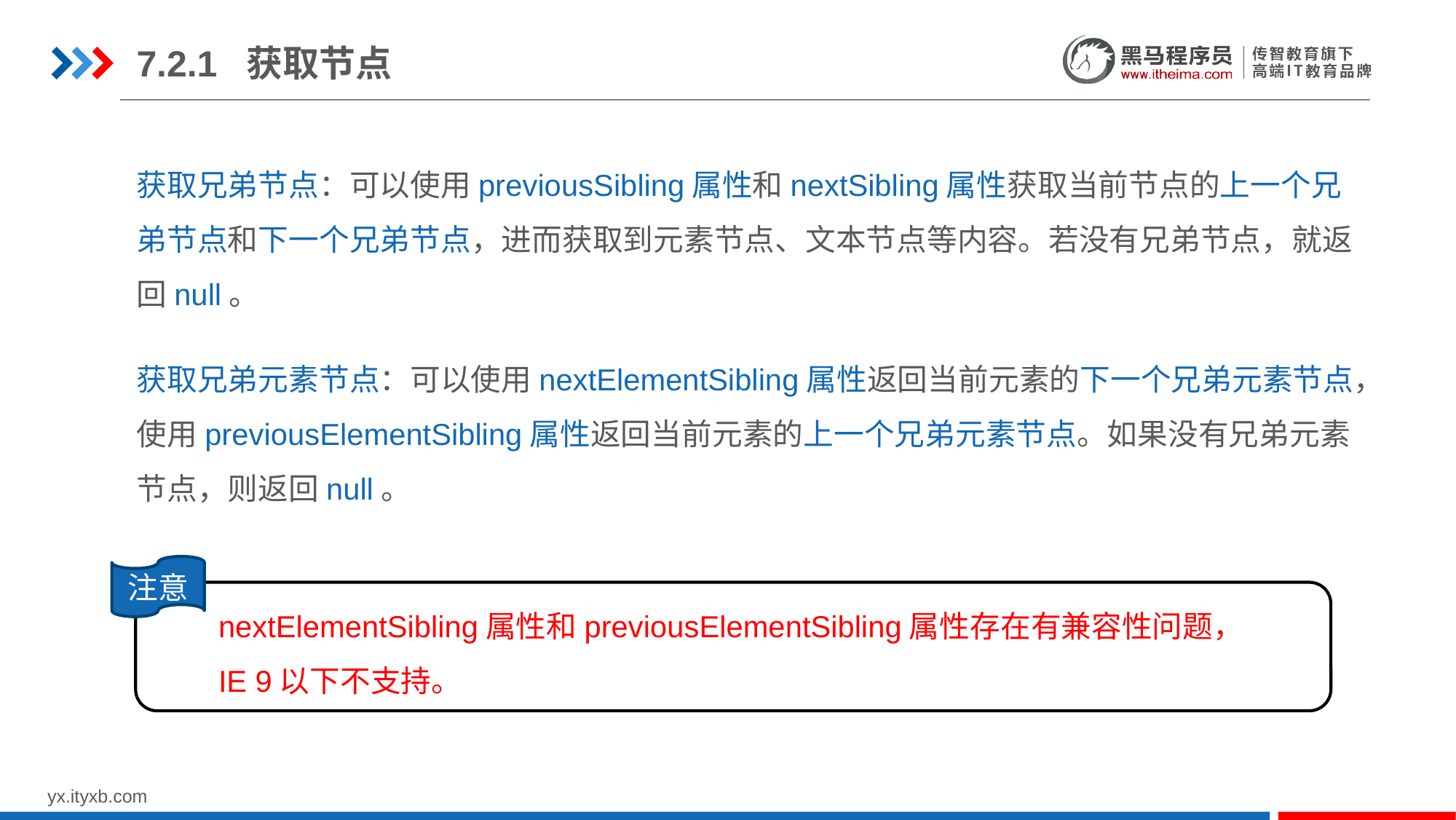

7.2.1  获取节点
获取兄弟节点：可以使用previousSibling属性和nextSibling属性获取当前节点的上一个兄弟节点和下一个兄弟节点，进而获取到元素节点、文本节点等内容。若没有兄弟节点，就返回null。
获取兄弟元素节点：可以使用nextElementSibling属性返回当前元素的下一个兄弟元素节点，使用previousElementSibling属性返回当前元素的上一个兄弟元素节点。如果没有兄弟元素节点，则返回null。
注意

nextElementSibling属性和previousElementSibling属性存在有兼容性问题，
IE 9以下不支持。